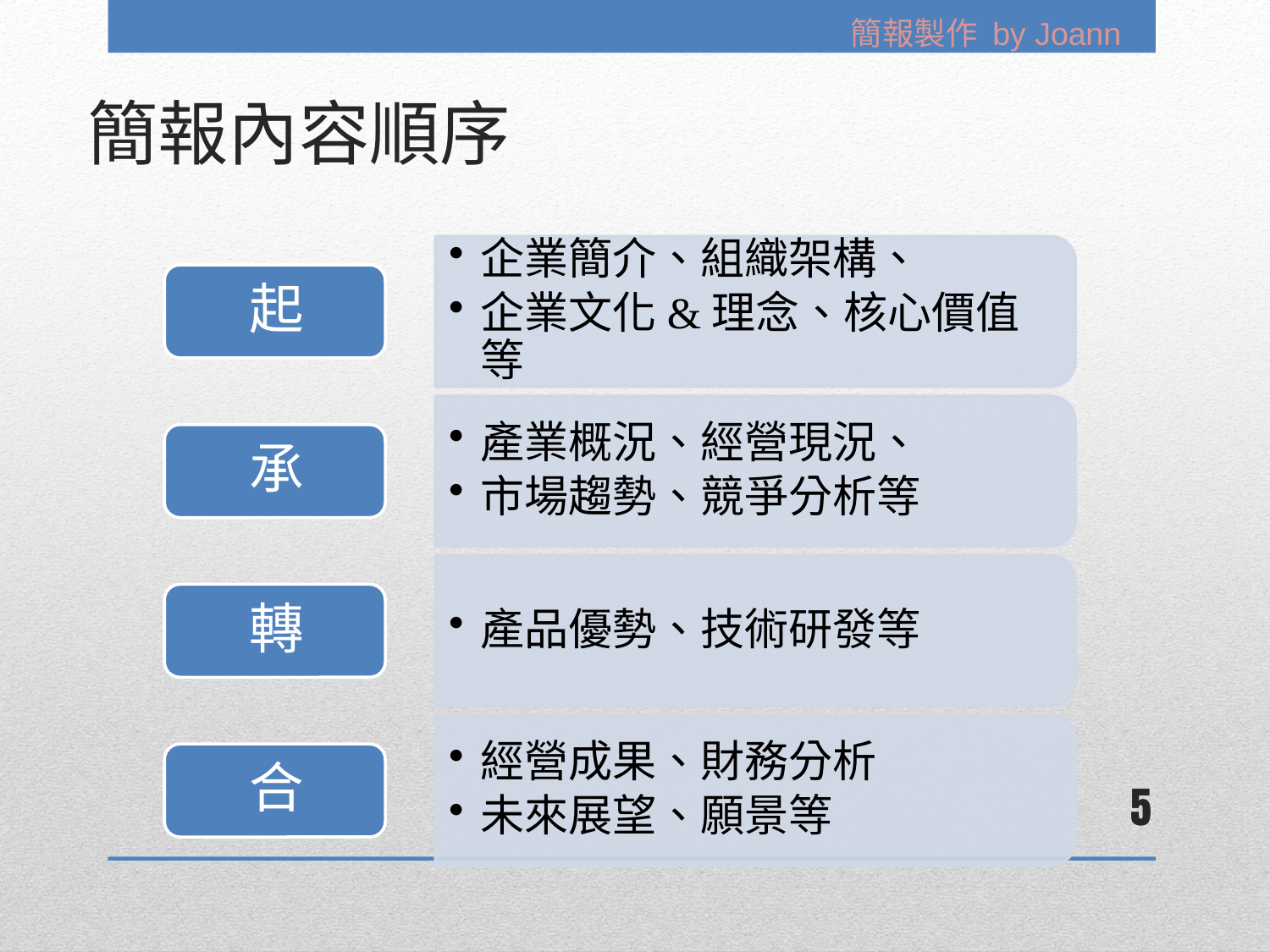

# 簡報內容順序
企業簡介、組織架構、
企業文化&理念、核心價值等
起
產業概況、經營現況、
市場趨勢、競爭分析等
承
產品優勢、技術研發等
轉
經營成果、財務分析
未來展望、願景等
合
5